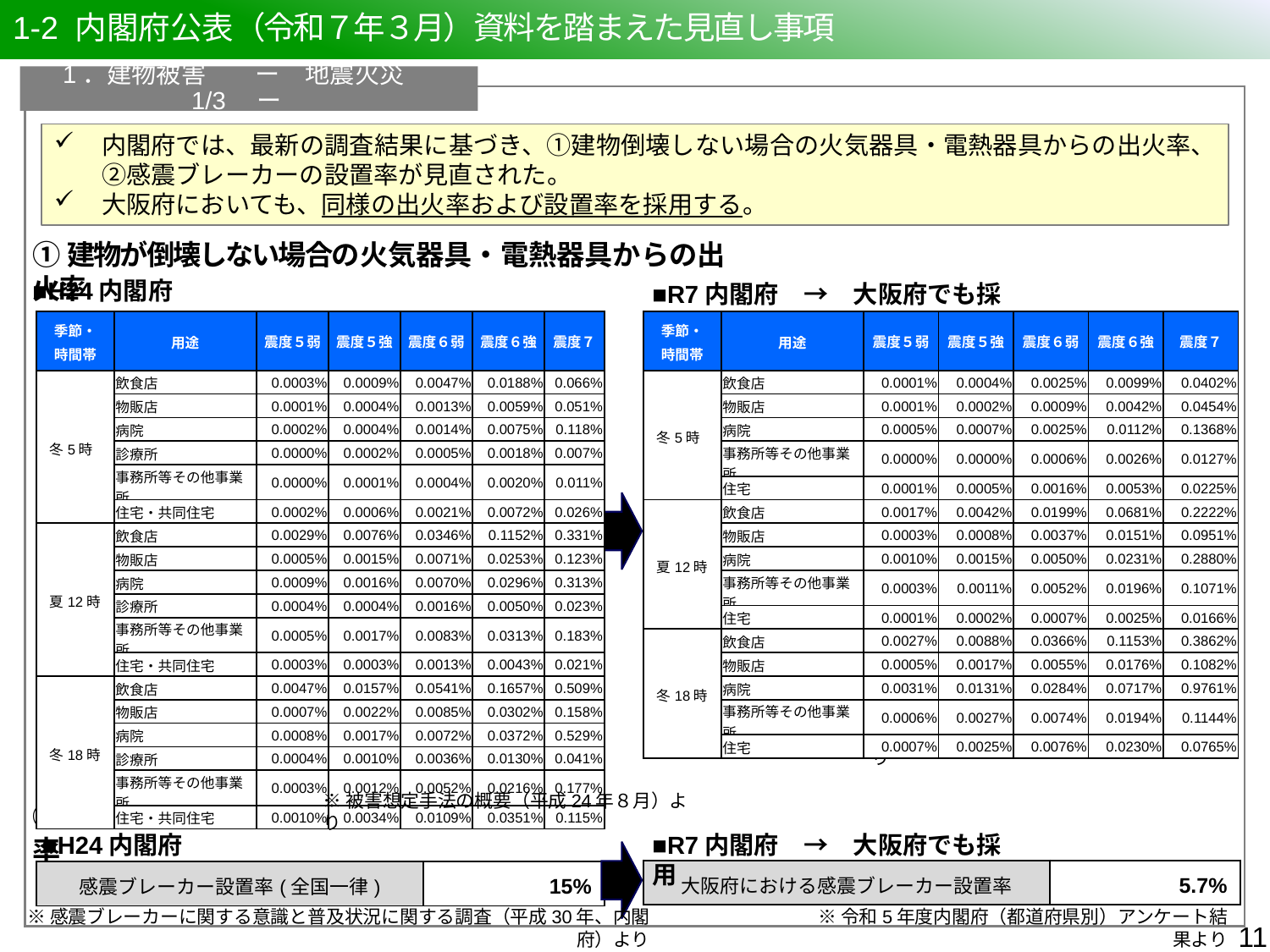

1.　建物被害　　ー　1.5 地震火災による建物被害　2/3　ー
# 1-2 内閣府公表（令和７年３月）資料を踏まえた見直し事項
1．建物被害　　ー　地震火災　1/3　ー
内閣府では、最新の調査結果に基づき、①建物倒壊しない場合の火気器具・電熱器具からの出火率、②感震ブレーカーの設置率が見直された。
大阪府においても、同様の出火率および設置率を採用する。
①建物が倒壊しない場合の火気器具・電熱器具からの出火率
■H24内閣府
■R7内閣府　→　大阪府でも採用
| 季節・ 時間帯 | 用途 | 震度５弱 | 震度５強 | 震度６弱 | 震度６強 | 震度７ |
| --- | --- | --- | --- | --- | --- | --- |
| 冬5時 | 飲食店 | 0.0003% | 0.0009% | 0.0047% | 0.0188% | 0.066% |
|  | 物販店 | 0.0001% | 0.0004% | 0.0013% | 0.0059% | 0.051% |
|  | 病院 | 0.0002% | 0.0004% | 0.0014% | 0.0075% | 0.118% |
|  | 診療所 | 0.0000% | 0.0002% | 0.0005% | 0.0018% | 0.007% |
|  | 事務所等その他事業所 | 0.0000% | 0.0001% | 0.0004% | 0.0020% | 0.011% |
|  | 住宅・共同住宅 | 0.0002% | 0.0006% | 0.0021% | 0.0072% | 0.026% |
| 夏12時 | 飲食店 | 0.0029% | 0.0076% | 0.0346% | 0.1152% | 0.331% |
|  | 物販店 | 0.0005% | 0.0015% | 0.0071% | 0.0253% | 0.123% |
|  | 病院 | 0.0009% | 0.0016% | 0.0070% | 0.0296% | 0.313% |
|  | 診療所 | 0.0004% | 0.0004% | 0.0016% | 0.0050% | 0.023% |
|  | 事務所等その他事業所 | 0.0005% | 0.0017% | 0.0083% | 0.0313% | 0.183% |
|  | 住宅・共同住宅 | 0.0003% | 0.0003% | 0.0013% | 0.0043% | 0.021% |
| 冬18時 | 飲食店 | 0.0047% | 0.0157% | 0.0541% | 0.1657% | 0.509% |
|  | 物販店 | 0.0007% | 0.0022% | 0.0085% | 0.0302% | 0.158% |
|  | 病院 | 0.0008% | 0.0017% | 0.0072% | 0.0372% | 0.529% |
|  | 診療所 | 0.0004% | 0.0010% | 0.0036% | 0.0130% | 0.041% |
|  | 事務所等その他事業所 | 0.0003% | 0.0012% | 0.0052% | 0.0216% | 0.177% |
|  | 住宅・共同住宅 | 0.0010% | 0.0034% | 0.0109% | 0.0351% | 0.115% |
| 季節・ 時間帯 | 用途 | 震度５弱 | 震度５強 | 震度６弱 | 震度６強 | 震度７ |
| --- | --- | --- | --- | --- | --- | --- |
| 冬5時 | 飲食店 | 0.0001% | 0.0004% | 0.0025% | 0.0099% | 0.0402% |
|  | 物販店 | 0.0001% | 0.0002% | 0.0009% | 0.0042% | 0.0454% |
|  | 病院 | 0.0005% | 0.0007% | 0.0025% | 0.0112% | 0.1368% |
|  | 事務所等その他事業所 | 0.0000% | 0.0000% | 0.0006% | 0.0026% | 0.0127% |
|  | 住宅 | 0.0001% | 0.0005% | 0.0016% | 0.0053% | 0.0225% |
| 夏12時 | 飲食店 | 0.0017% | 0.0042% | 0.0199% | 0.0681% | 0.2222% |
|  | 物販店 | 0.0003% | 0.0008% | 0.0037% | 0.0151% | 0.0951% |
|  | 病院 | 0.0010% | 0.0015% | 0.0050% | 0.0231% | 0.2880% |
|  | 事務所等その他事業所 | 0.0003% | 0.0011% | 0.0052% | 0.0196% | 0.1071% |
|  | 住宅 | 0.0001% | 0.0002% | 0.0007% | 0.0025% | 0.0166% |
| 冬18時 | 飲食店 | 0.0027% | 0.0088% | 0.0366% | 0.1153% | 0.3862% |
|  | 物販店 | 0.0005% | 0.0017% | 0.0055% | 0.0176% | 0.1082% |
|  | 病院 | 0.0031% | 0.0131% | 0.0284% | 0.0717% | 0.9761% |
|  | 事務所等その他事業所 | 0.0006% | 0.0027% | 0.0074% | 0.0194% | 0.1144% |
|  | 住宅 | 0.0007% | 0.0025% | 0.0076% | 0.0230% | 0.0765% |

※被害想定手法の概要（令和７年３月）より
※被害想定手法の概要（平成24年８月）より
②感震ブレーカー設置率
■H24内閣府
■R7内閣府　→　大阪府でも採用

| 大阪府における感震ブレーカー設置率 | 5.7% |
| --- | --- |
| 感震ブレーカー設置率(全国一律) | 15% |
| --- | --- |
※感震ブレーカーに関する意識と普及状況に関する調査（平成30年、内閣府）より
※令和5年度内閣府（都道府県別）アンケート結果より
11